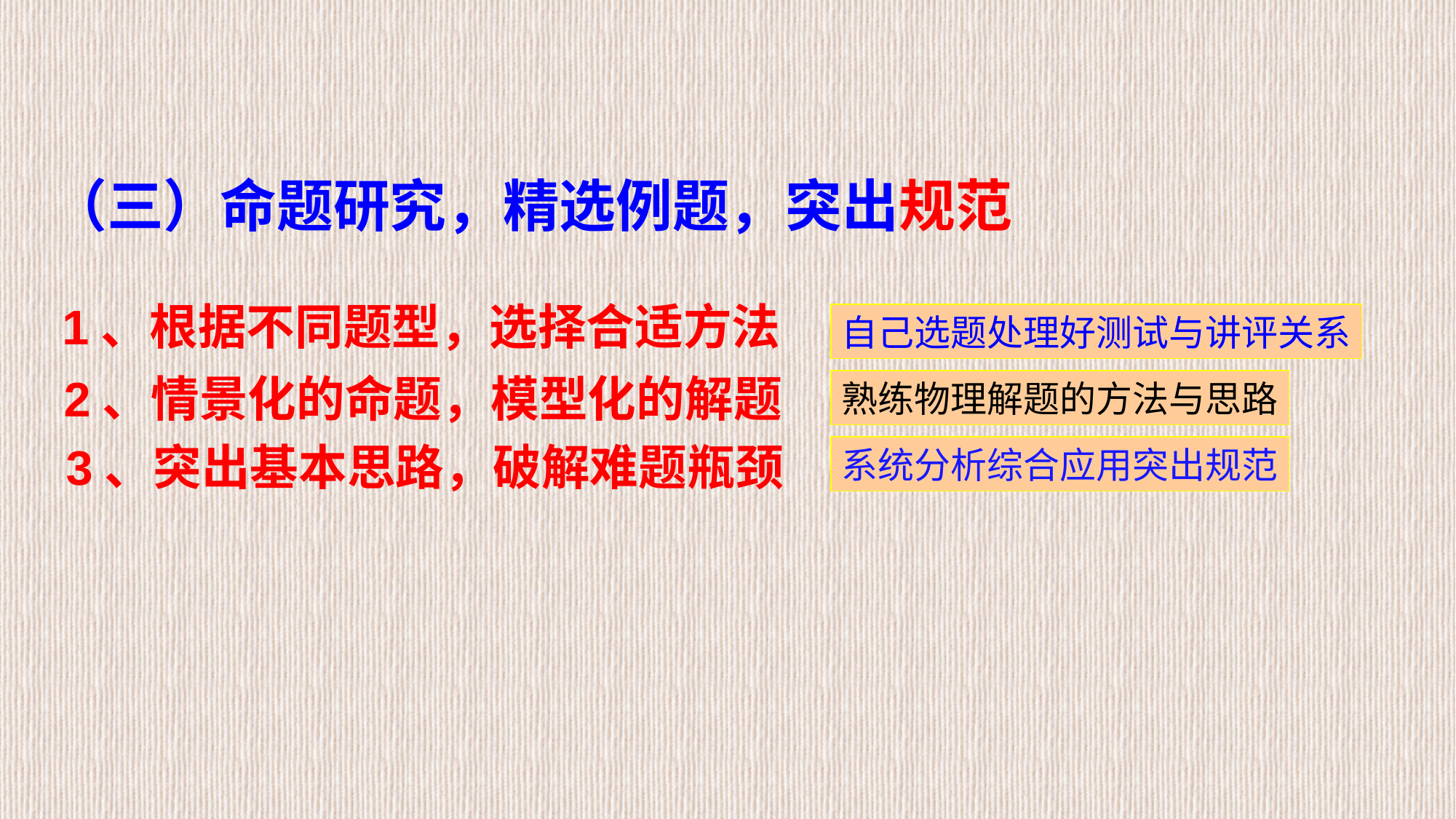

（三）命题研究，精选例题，突出规范
1、根据不同题型，选择合适方法
自己选题处理好测试与讲评关系
2、情景化的命题，模型化的解题
熟练物理解题的方法与思路
3、突出基本思路，破解难题瓶颈
系统分析综合应用突出规范